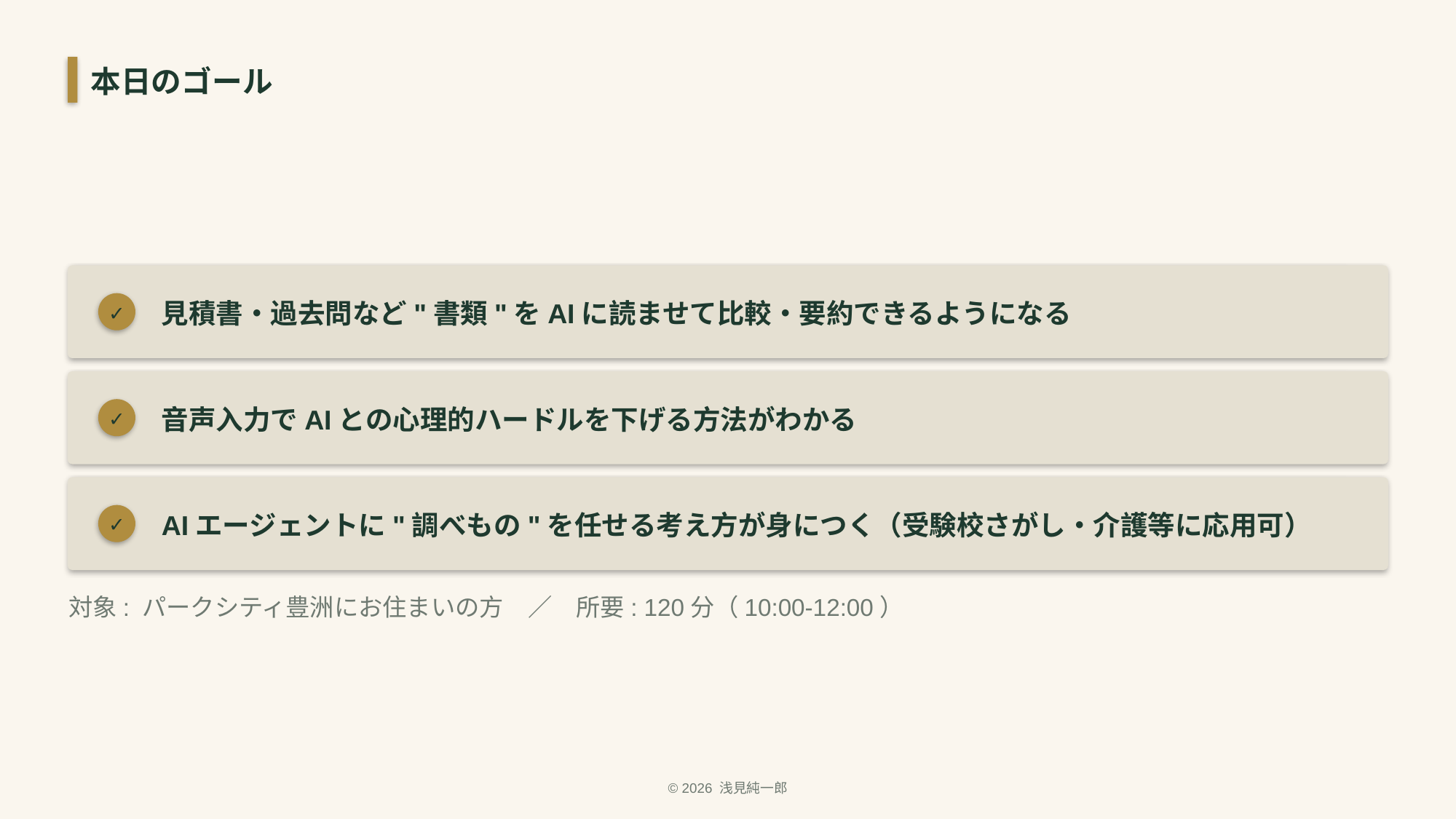

本日のゴール

見積書・過去問など"書類"をAIに読ませて比較・要約できるようになる

✓

音声入力でAIとの心理的ハードルを下げる方法がわかる

✓

AIエージェントに"調べもの"を任せる考え方が身につく（受験校さがし・介護等に応用可）

✓
対象: パークシティ豊洲にお住まいの方　／　所要: 120分（10:00-12:00）
© 2026 浅見純一郎